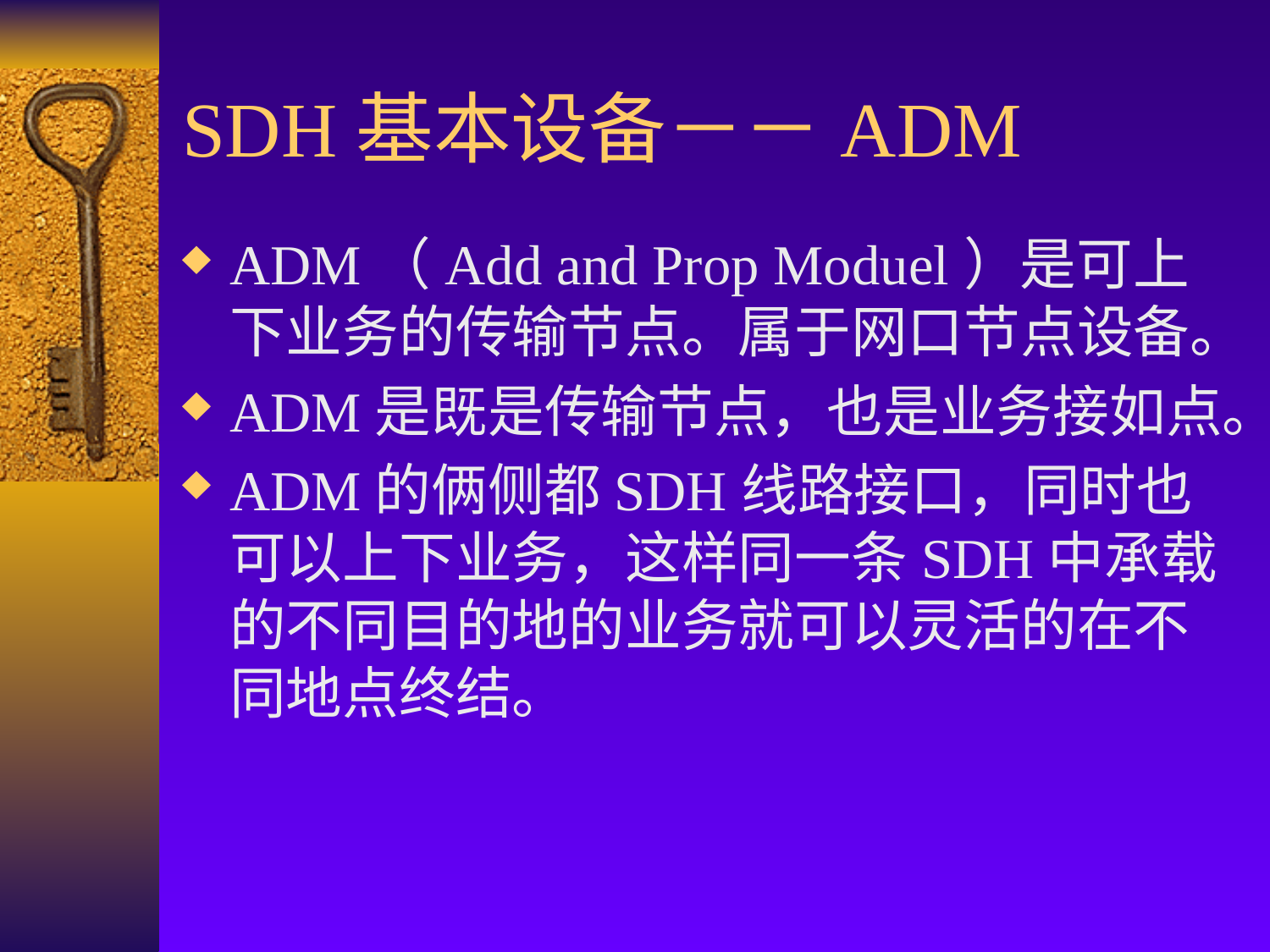

# SDH基本设备－－ADM
ADM（Add and Prop Moduel）是可上下业务的传输节点。属于网口节点设备。
ADM是既是传输节点，也是业务接如点。
ADM的俩侧都SDH线路接口，同时也可以上下业务，这样同一条SDH中承载的不同目的地的业务就可以灵活的在不同地点终结。